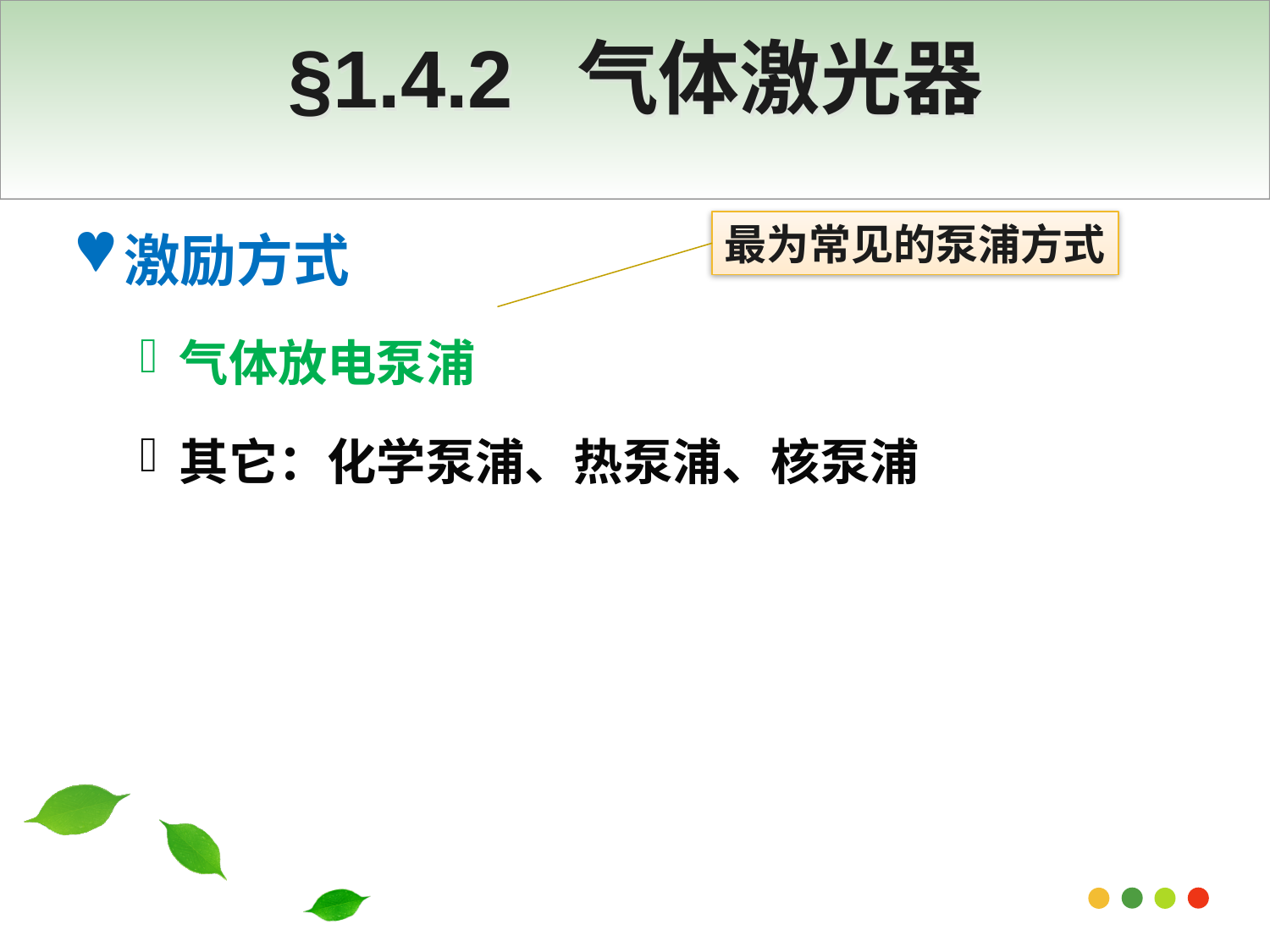

# §1.4.2  气体激光器
激励方式
气体放电泵浦
其它：化学泵浦、热泵浦、核泵浦

最为常见的泵浦方式